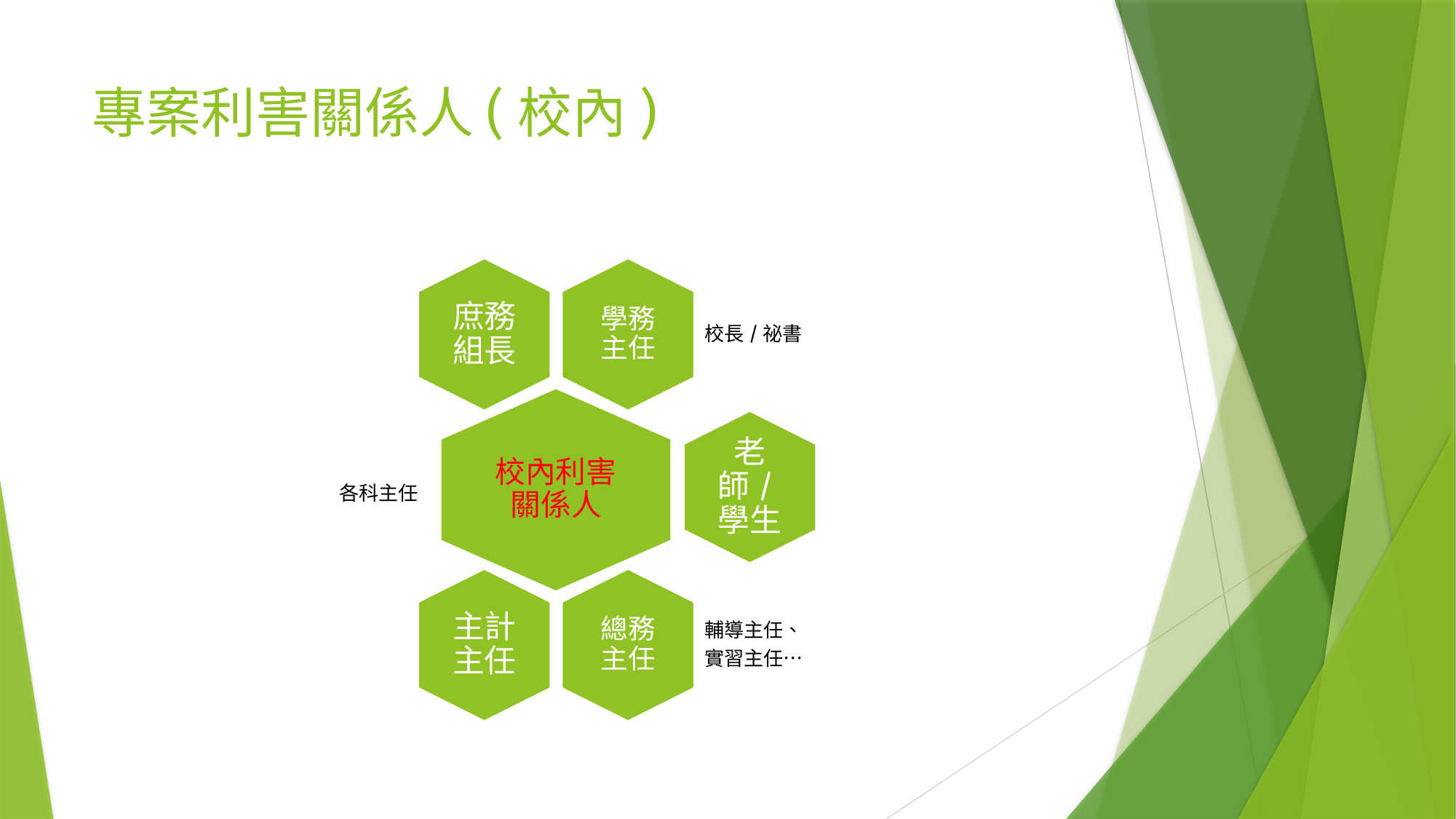

# 專案利害關係人(校內)
學務主任
校長/祕書
庶務組長
校內利害關係人
各科主任
老師/學生
總務主任
輔導主任、
實習主任…
主計主任